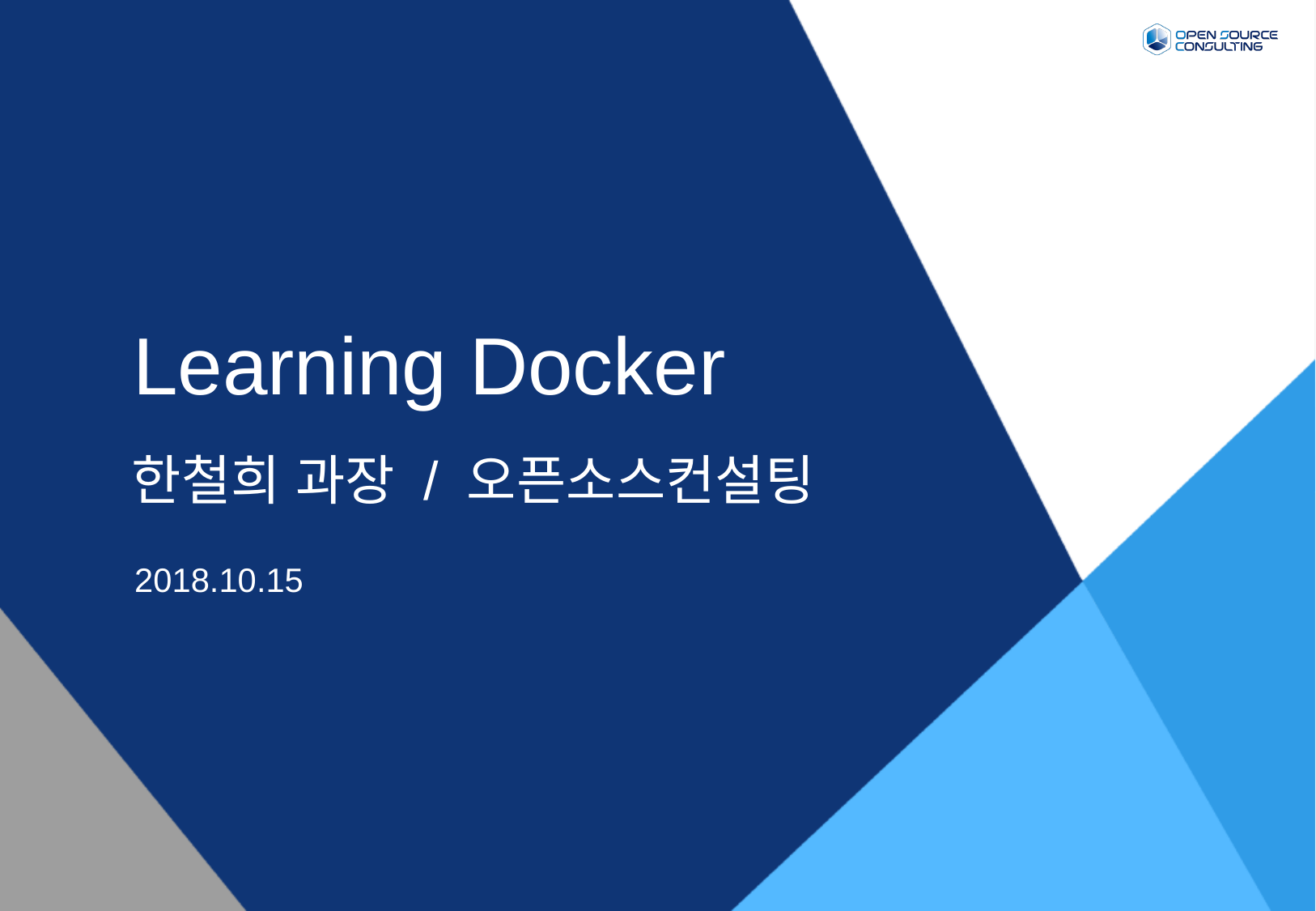

Learning Docker
한철희 과장 / 오픈소스컨설팅
2018.10.15